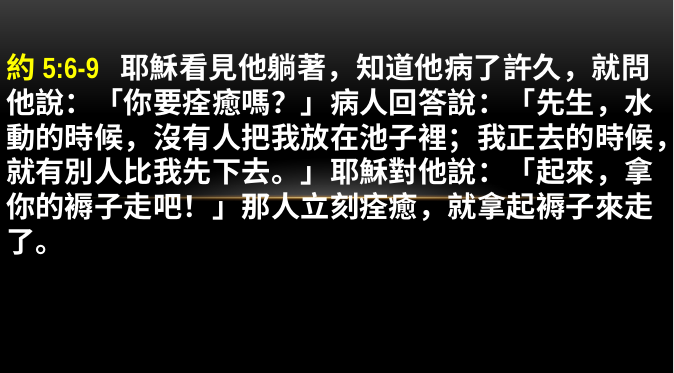

約5:6-9  耶穌看見他躺著，知道他病了許久，就問他說：「你要痊癒嗎？」病人回答說：「先生，水動的時候，沒有人把我放在池子裡；我正去的時候，就有別人比我先下去。」耶穌對他說：「起來，拿你的褥子走吧！」那人立刻痊癒，就拿起褥子來走了。

#